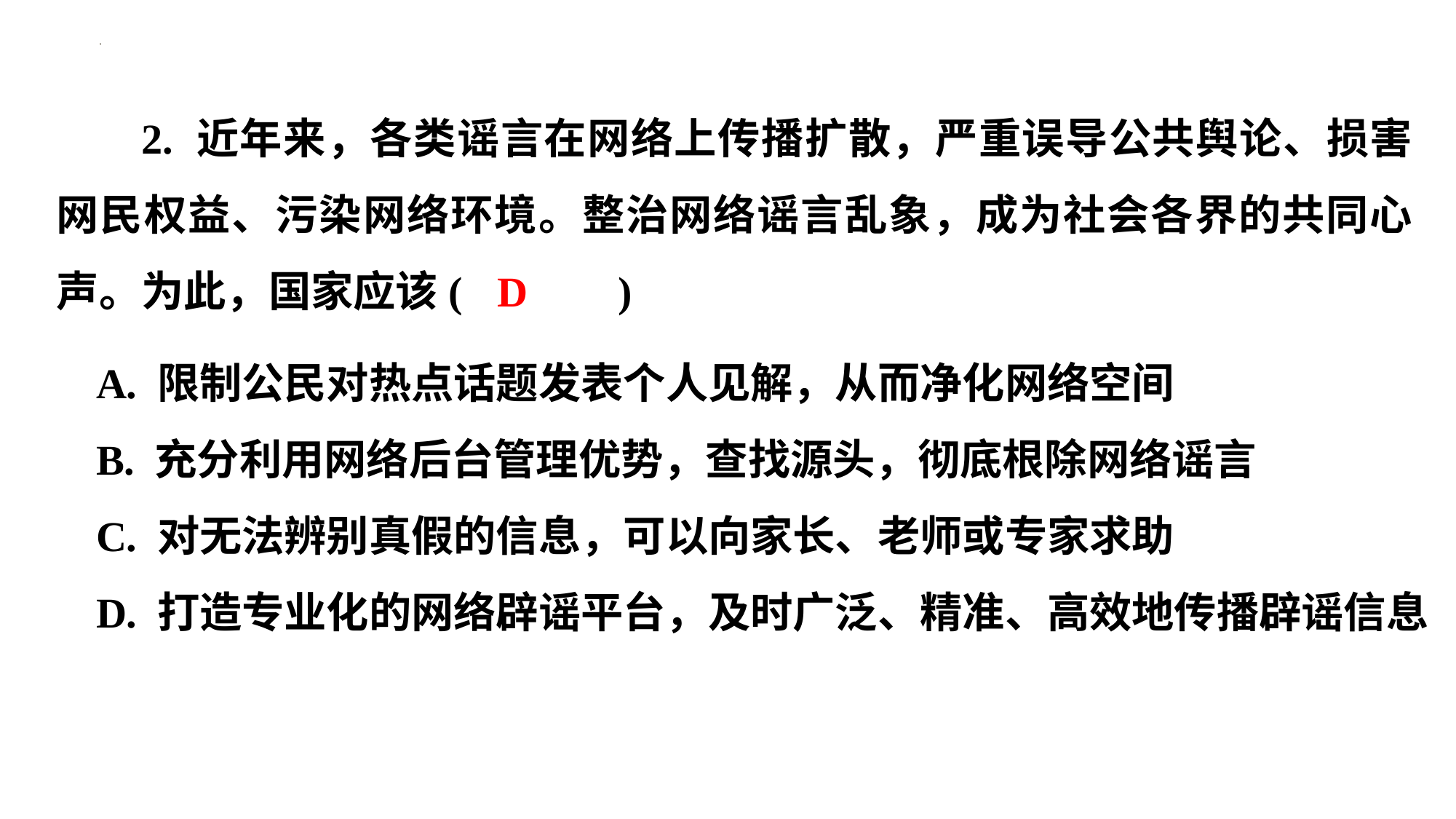

2. 近年来，各类谣言在网络上传播扩散，严重误导公共舆论、损害网民权益、污染网络环境。整治网络谣言乱象，成为社会各界的共同心声。为此，国家应该(　D　)
D
| A. 限制公民对热点话题发表个人见解，从而净化网络空间 |
| --- |
| B. 充分利用网络后台管理优势，查找源头，彻底根除网络谣言 |
| C. 对无法辨别真假的信息，可以向家长、老师或专家求助 |
| D. 打造专业化的网络辟谣平台，及时广泛、精准、高效地传播辟谣信息 |